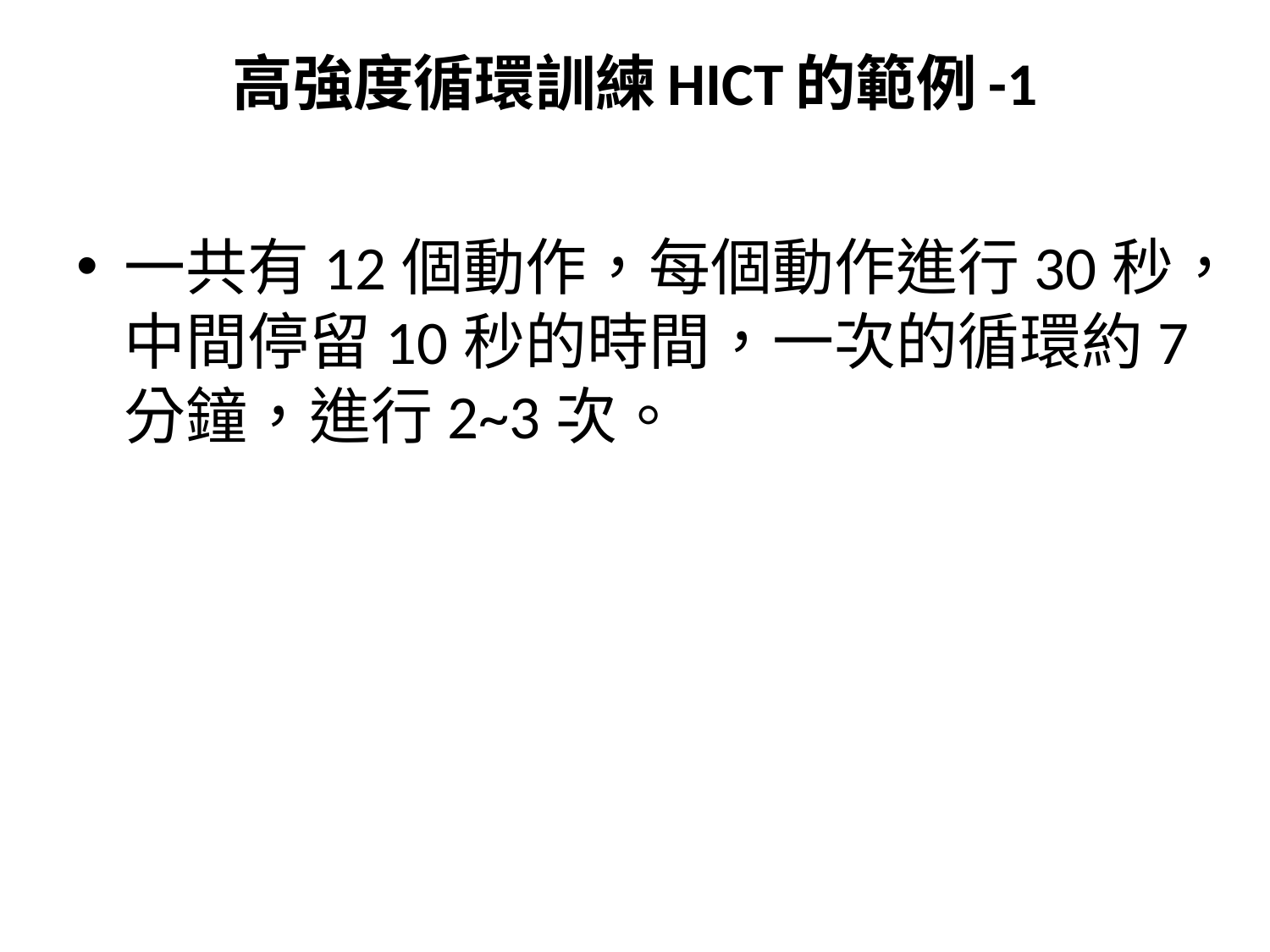

# 高強度循環訓練HICT的範例-1
一共有12個動作，每個動作進行30秒，中間停留10秒的時間，一次的循環約7分鐘，進行2~3次。